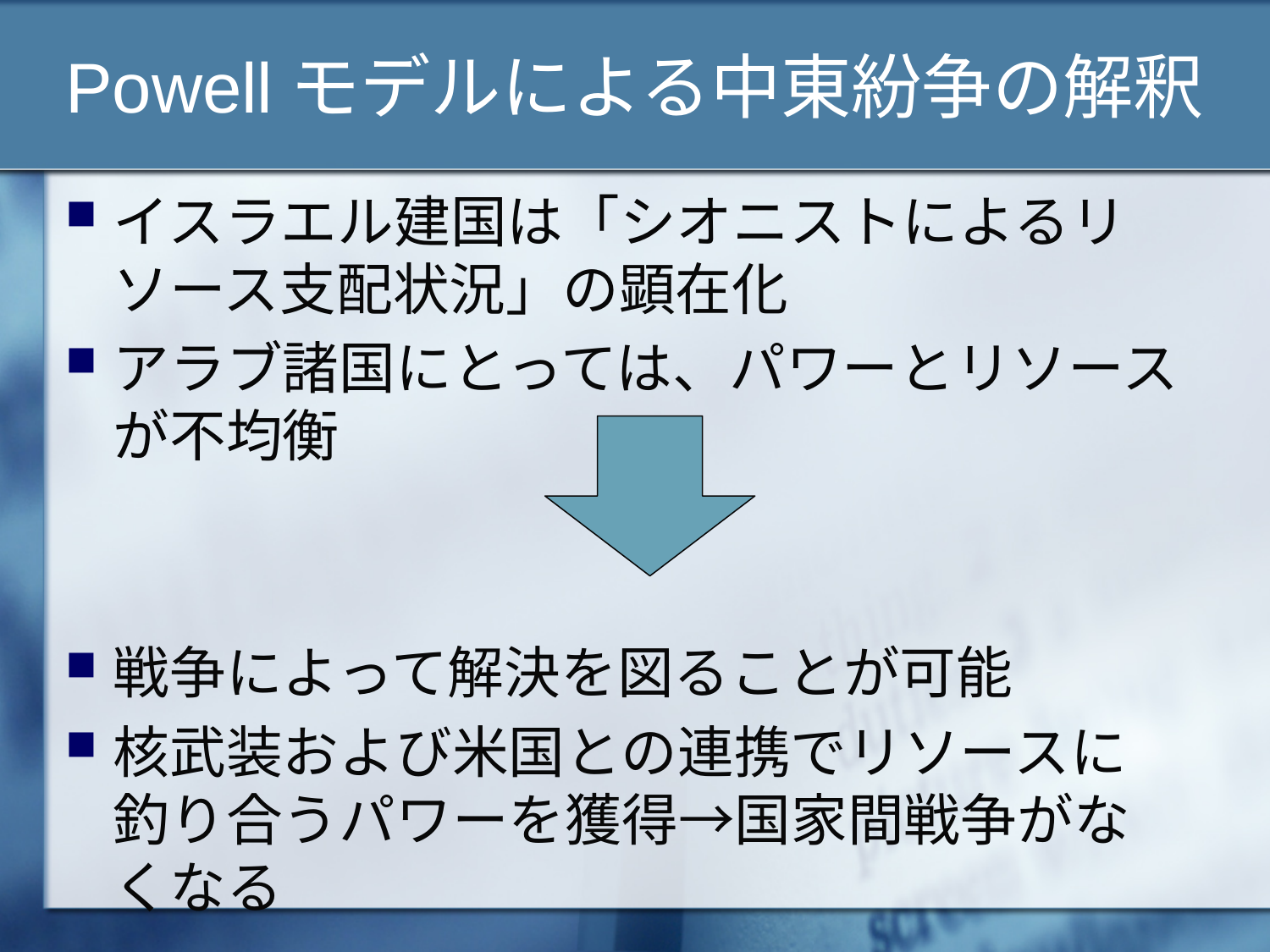

# Powellモデルによる中東紛争の解釈
イスラエル建国は「シオニストによるリソース支配状況」の顕在化
アラブ諸国にとっては、パワーとリソースが不均衡

戦争によって解決を図ることが可能
核武装および米国との連携でリソースに釣り合うパワーを獲得→国家間戦争がなくなる